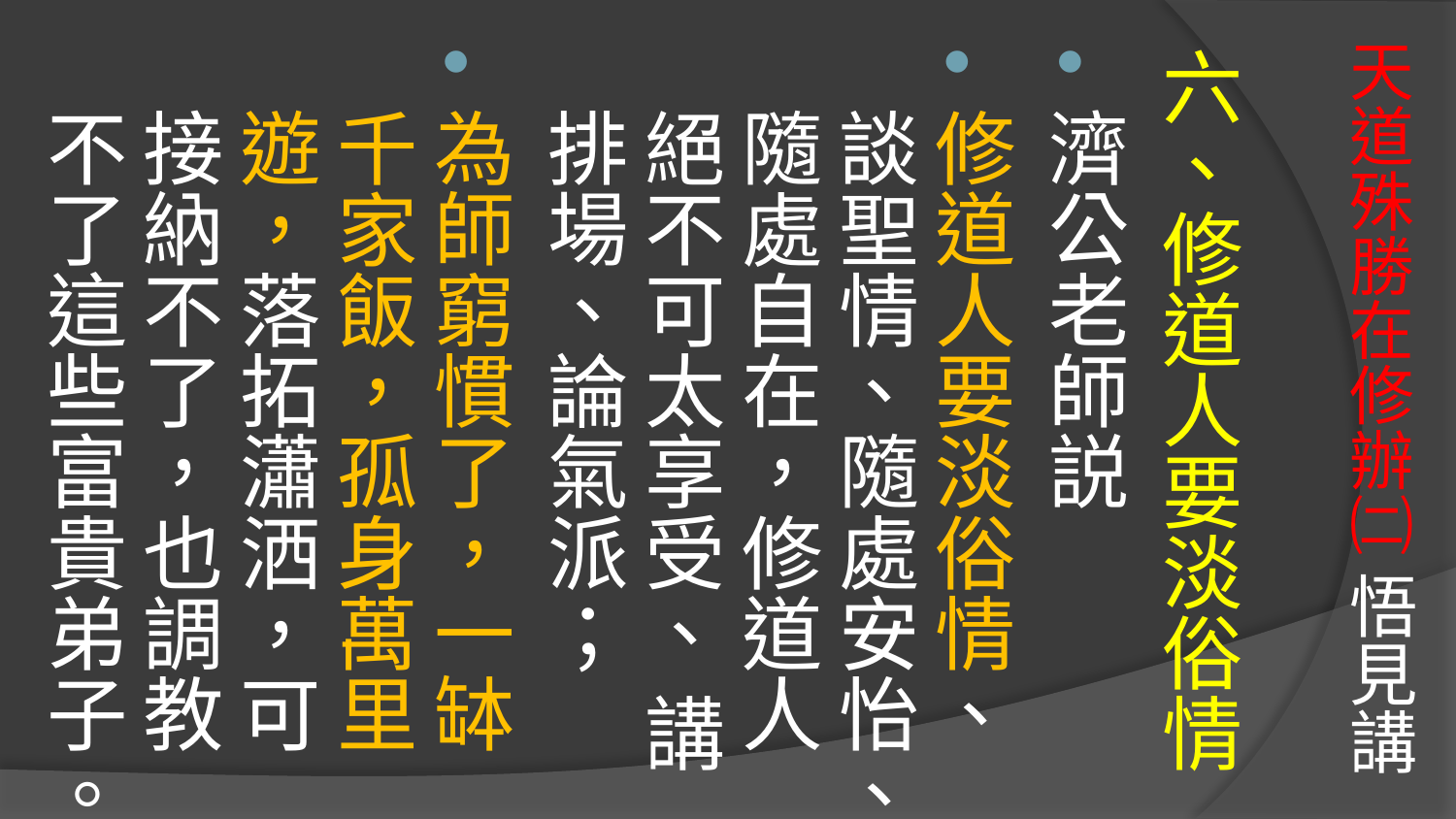

# 天道殊勝在修辦㈡ 悟見講
六、修道人要淡俗情
濟公老師説
修道人要淡俗情、談聖情、隨處安怡、隨處自在，修道人絕不可太享受、 講排場、論氣派；
為師窮慣了，一缽千家飯，孤身萬里遊，落拓瀟洒，可接納不了，也調教不了這些富貴弟子。